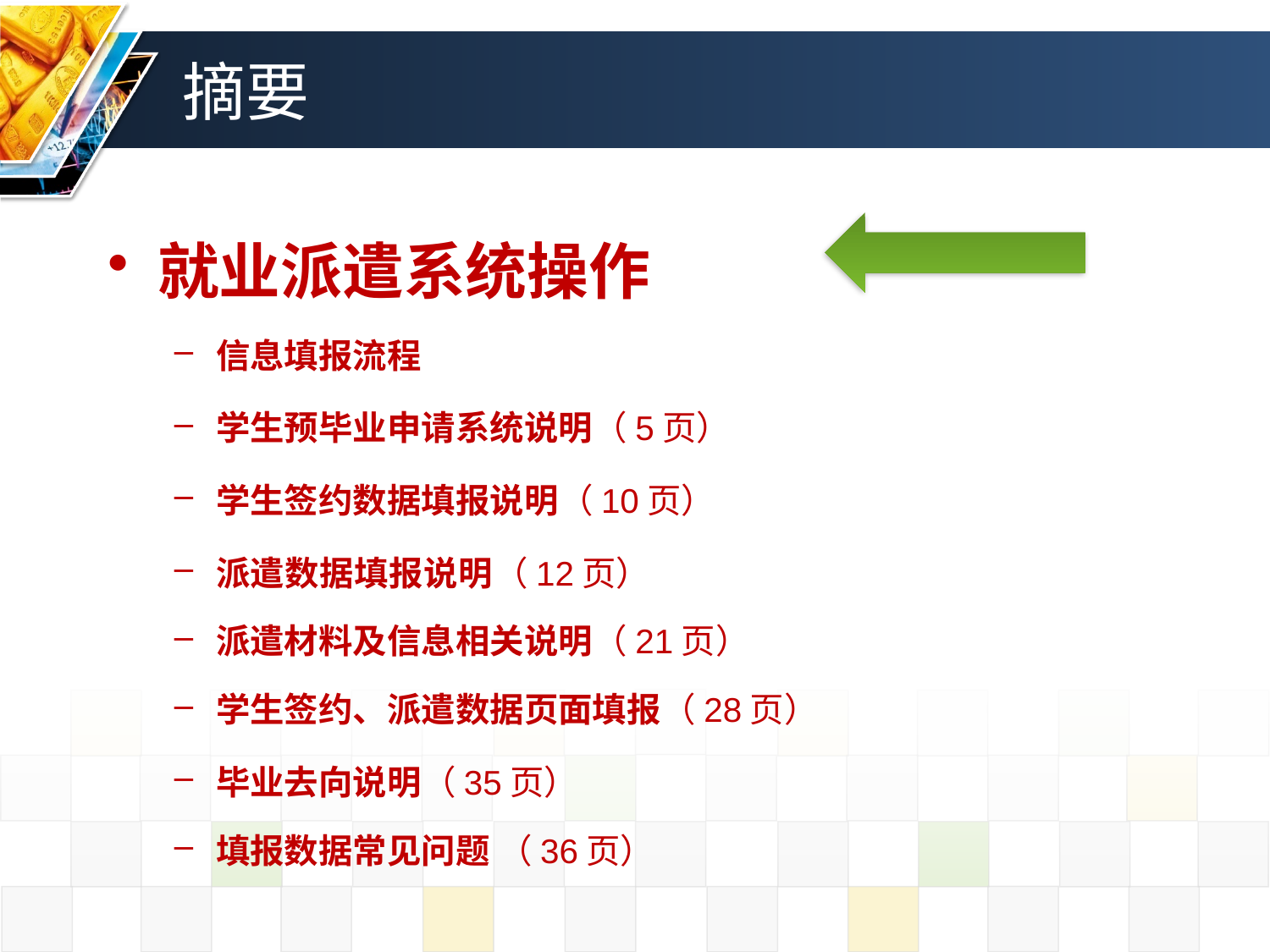

# 摘要

就业派遣系统操作
信息填报流程
学生预毕业申请系统说明（5页）
学生签约数据填报说明（10页）
派遣数据填报说明（12页）
派遣材料及信息相关说明（21页）
学生签约、派遣数据页面填报（28页）
毕业去向说明（35页）
填报数据常见问题 （36页）